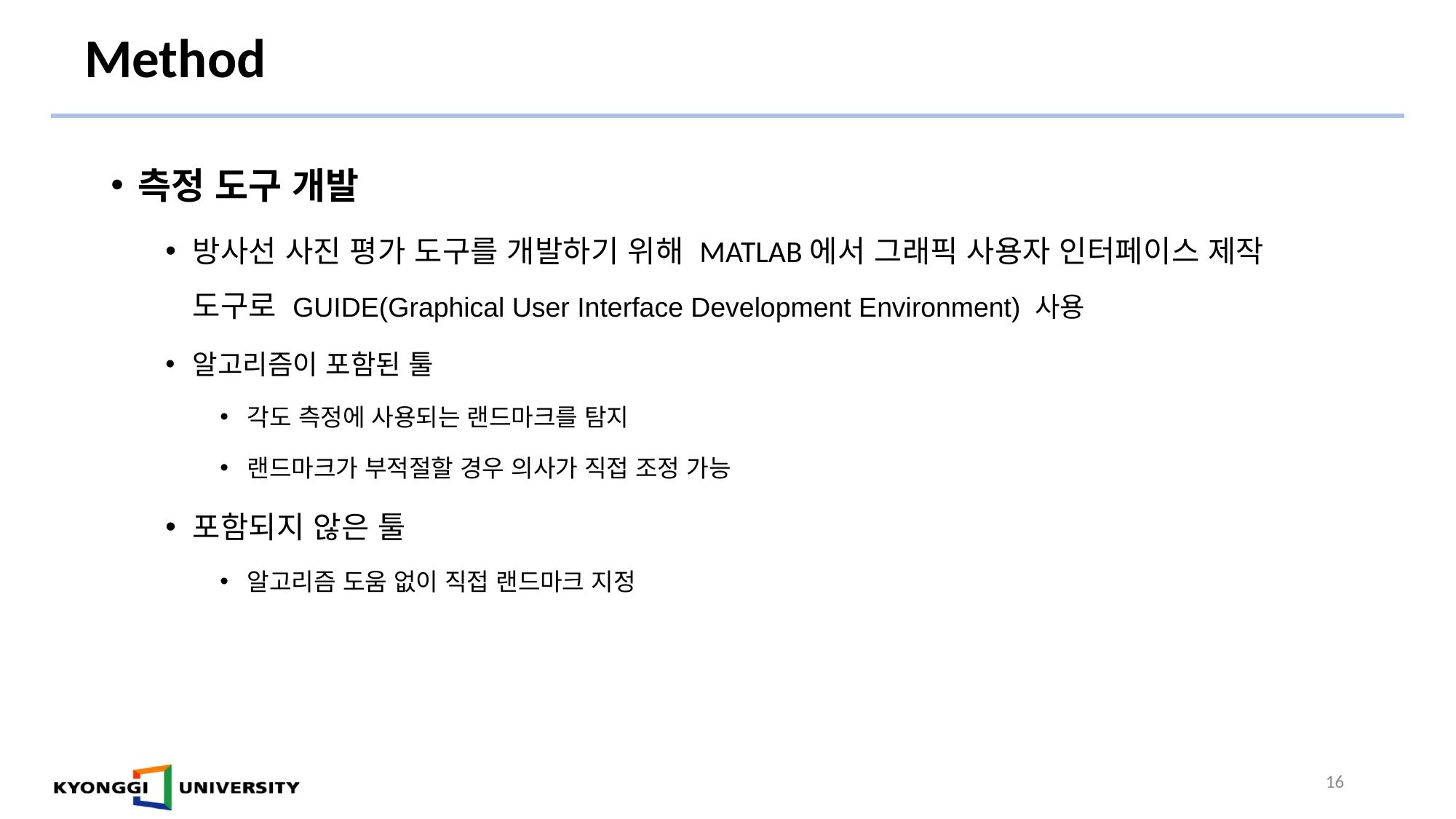

# Method
측정 도구 개발
방사선 사진 평가 도구를 개발하기 위해 MATLAB에서 그래픽 사용자 인터페이스 제작 도구로 GUIDE(Graphical User Interface Development Environment) 사용
알고리즘이 포함된 툴
각도 측정에 사용되는 랜드마크를 탐지
랜드마크가 부적절할 경우 의사가 직접 조정 가능
포함되지 않은 툴
알고리즘 도움 없이 직접 랜드마크 지정
16